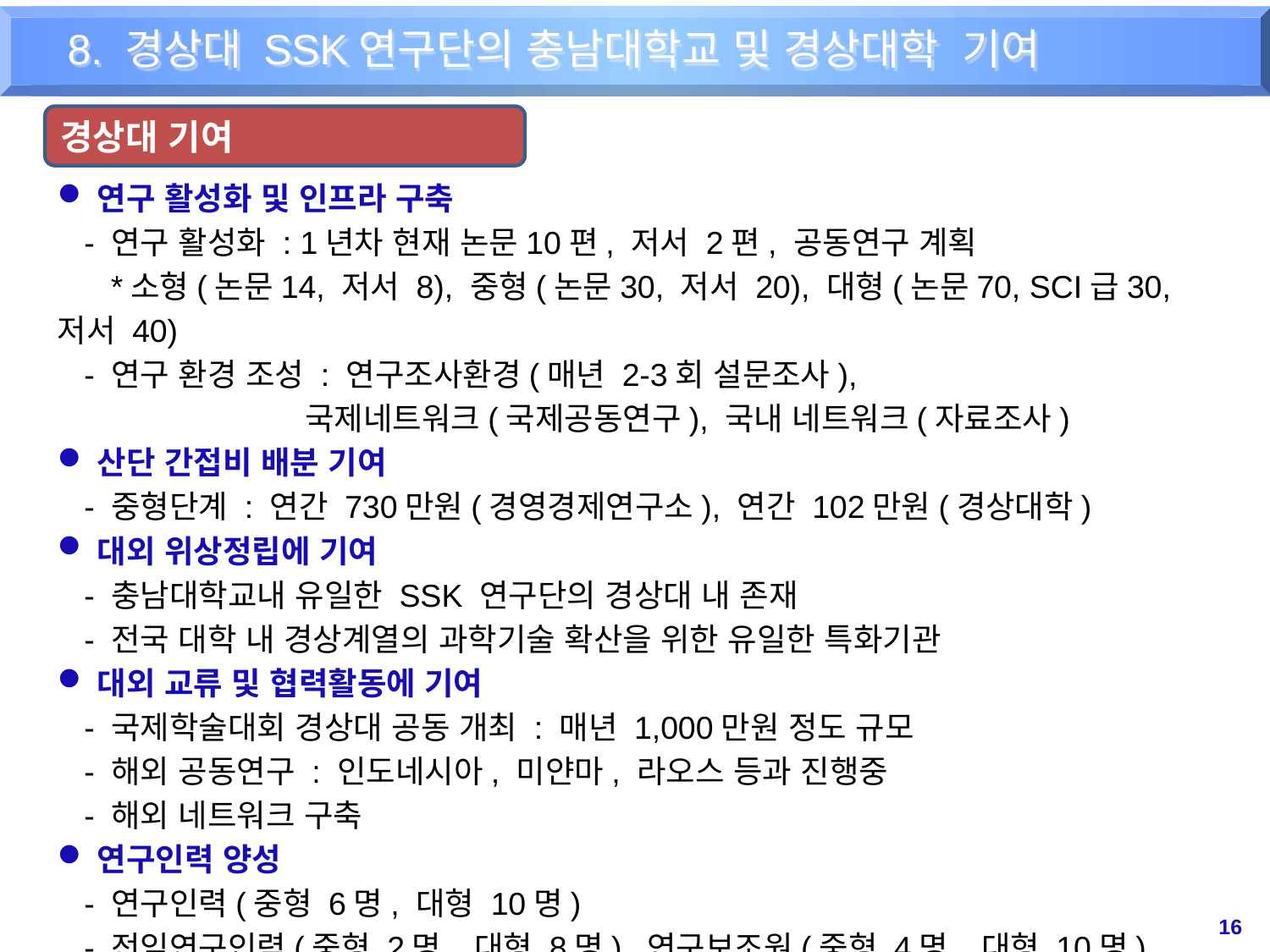

8. 경상대 SSK연구단의 충남대학교 및 경상대학  기여
경상대 기여
연구 활성화 및 인프라 구축
   - 연구 활성화 : 1년차 현재 논문10편, 저서 2편, 공동연구 계획
      *소형(논문14, 저서 8), 중형(논문30, 저서 20), 대형(논문70, SCI급30, 저서 40)
   - 연구 환경 조성 : 연구조사환경(매년 2-3회 설문조사),
                           국제네트워크(국제공동연구), 국내 네트워크(자료조사)
산단 간접비 배분 기여
   - 중형단계 : 연간 730만원(경영경제연구소), 연간 102만원(경상대학)
대외 위상정립에 기여
   - 충남대학교내 유일한 SSK 연구단의 경상대 내 존재
   - 전국 대학 내 경상계열의 과학기술 확산을 위한 유일한 특화기관
대외 교류 및 협력활동에 기여
   - 국제학술대회 경상대 공동 개최 : 매년 1,000만원 정도 규모
   - 해외 공동연구 : 인도네시아, 미얀마, 라오스 등과 진행중
   - 해외 네트워크 구축
연구인력 양성
   - 연구인력(중형 6명, 대형 10명)
   - 전임연구인력(중형 2명, 대형 8명), 연구보조원(중형 4명, 대형 10명)
16